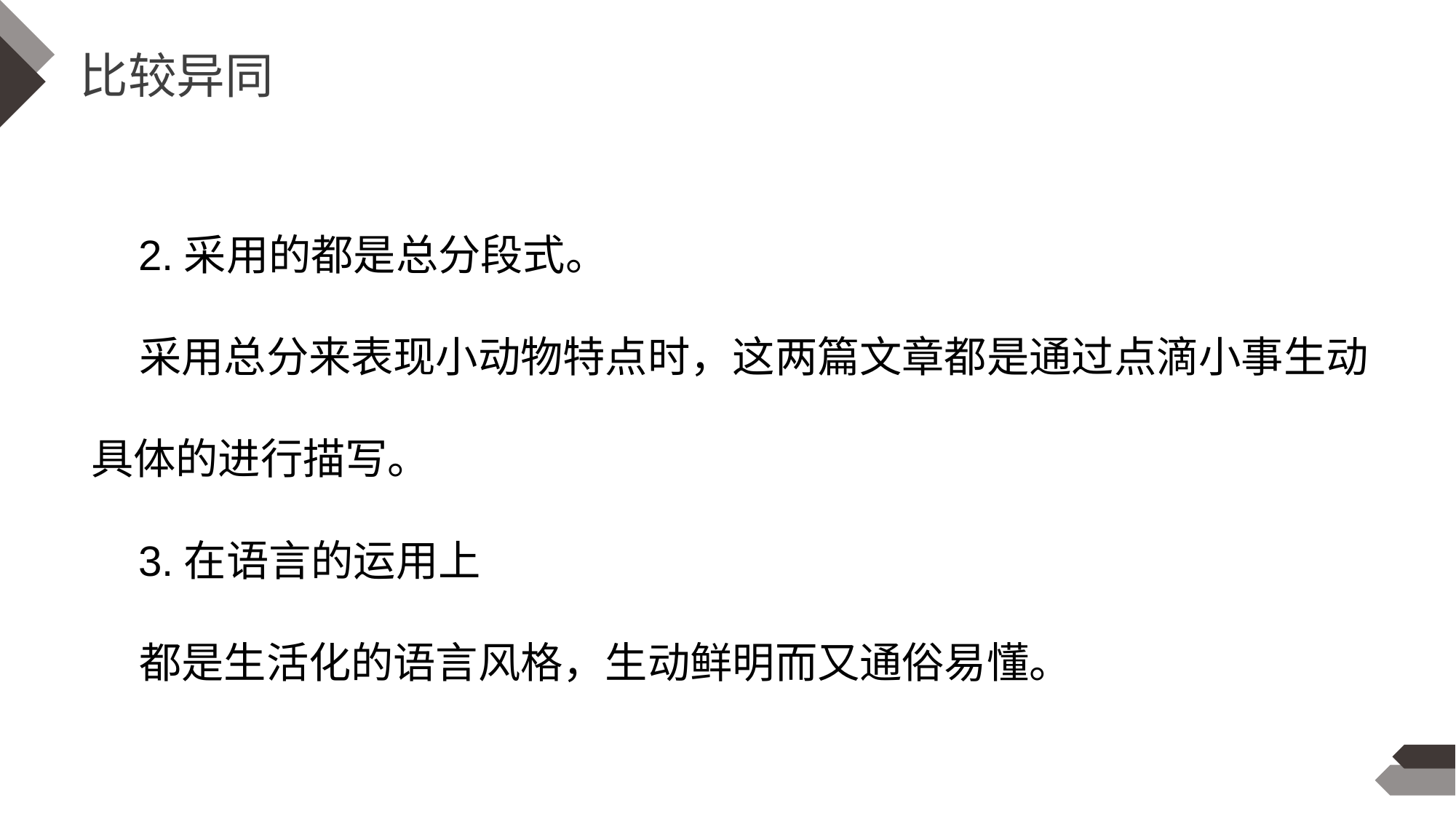

比较异同
    2.采用的都是总分段式。
    采用总分来表现小动物特点时，这两篇文章都是通过点滴小事生动具体的进行描写。
    3.在语言的运用上
    都是生活化的语言风格，生动鲜明而又通俗易懂。